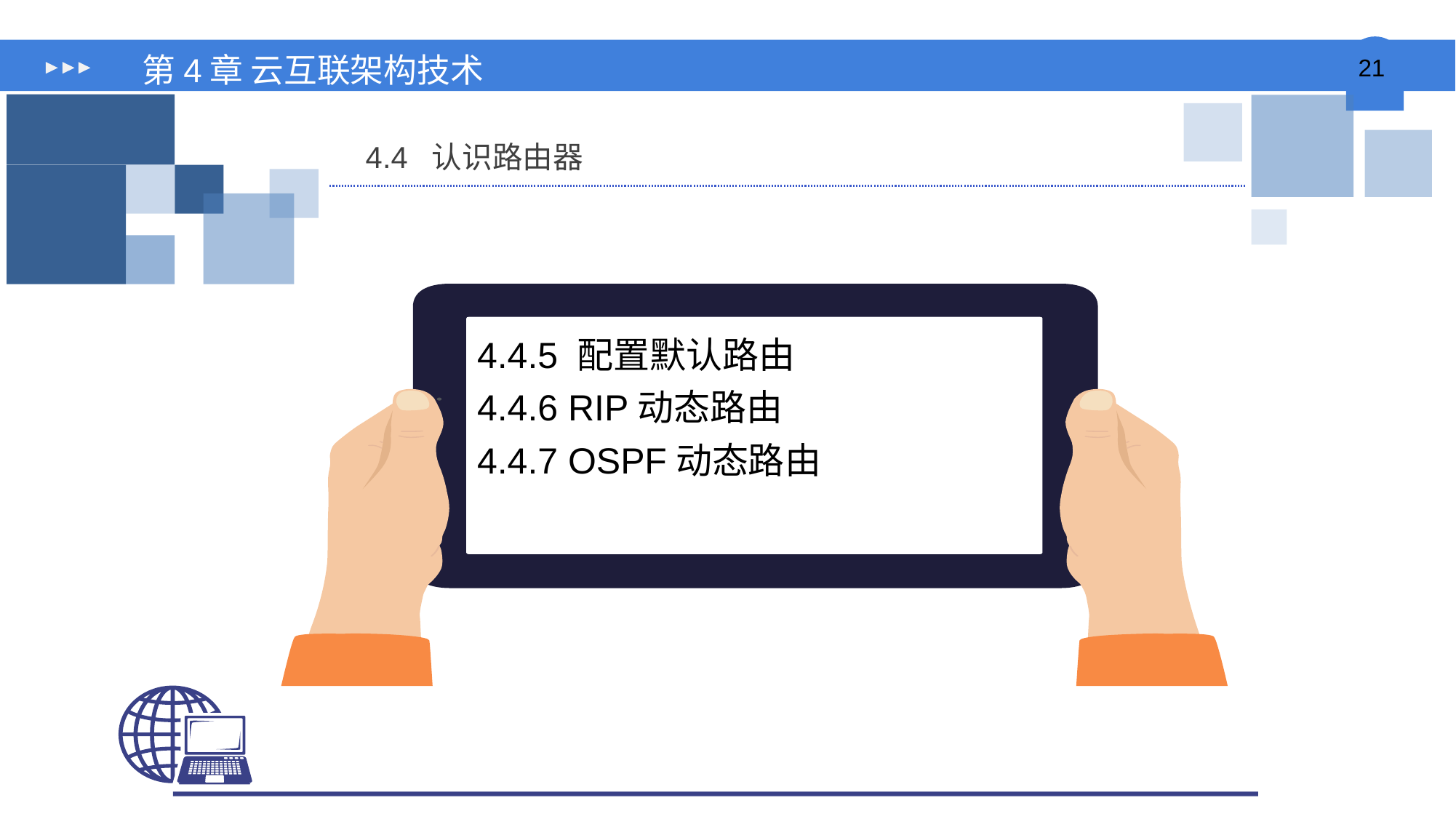

# 第4章 云互联架构技术
4.4  认识路由器

4.4.5 配置默认路由
4.4.6 RIP动态路由
4.4.7 OSPF动态路由